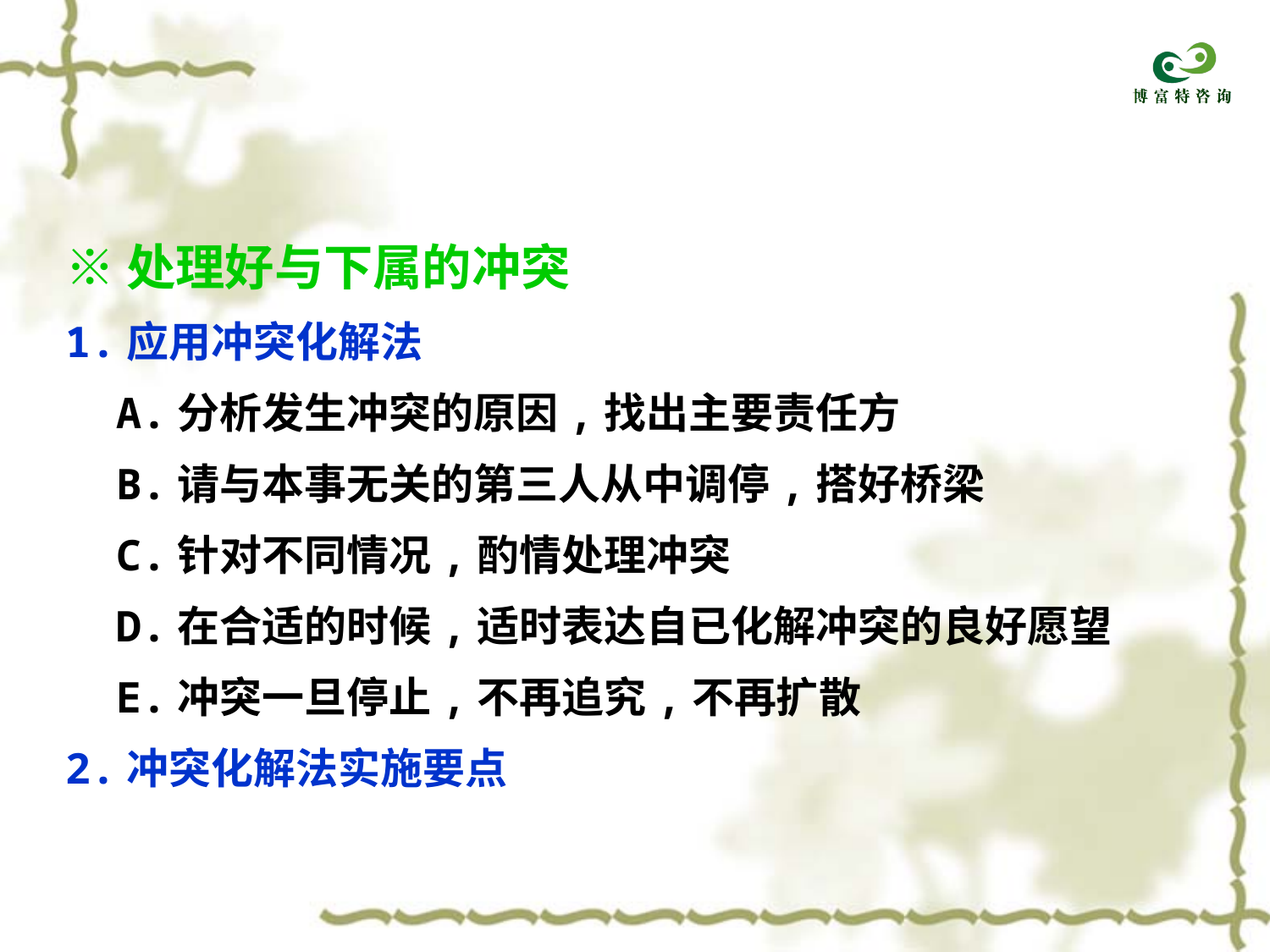

※处理好与下属的冲突
1.应用冲突化解法
  A.分析发生冲突的原因,找出主要责任方
  B.请与本事无关的第三人从中调停,搭好桥梁
  C.针对不同情况,酌情处理冲突
  D.在合适的时候,适时表达自已化解冲突的良好愿望
  E.冲突一旦停止,不再追究,不再扩散
2.冲突化解法实施要点